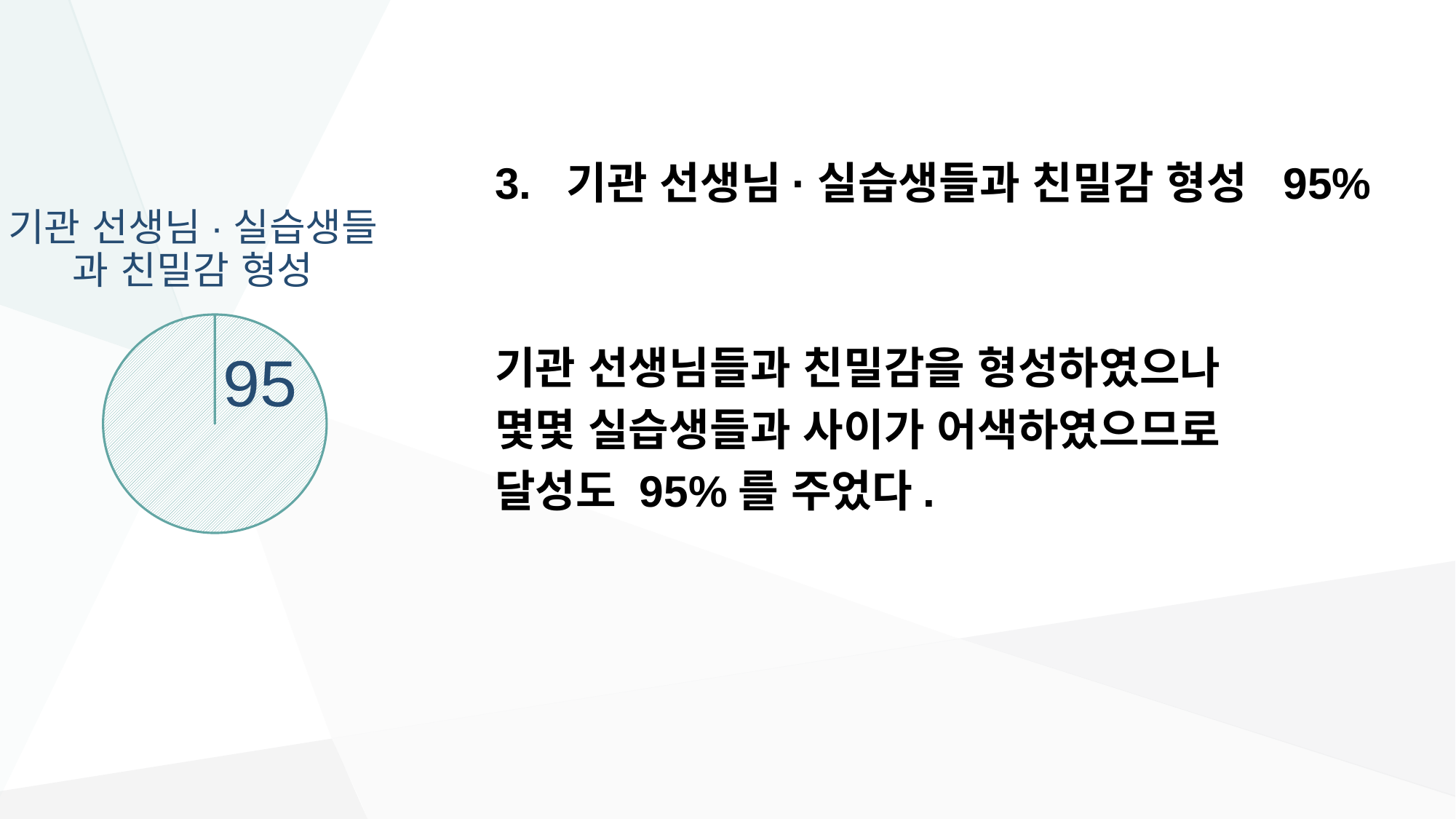

3.  기관 선생님·실습생들과 친밀감 형성  95%

기관 선생님들과 친밀감을 형성하였으나
몇몇 실습생들과 사이가 어색하였으므로
달성도 95%를 주었다.

### Chart:

| Category | 기관 선생님·실습생들과 친밀감 형성 |
|---|---|
| None | 95.0 |
| None | None |
| None | None |
| None | None |